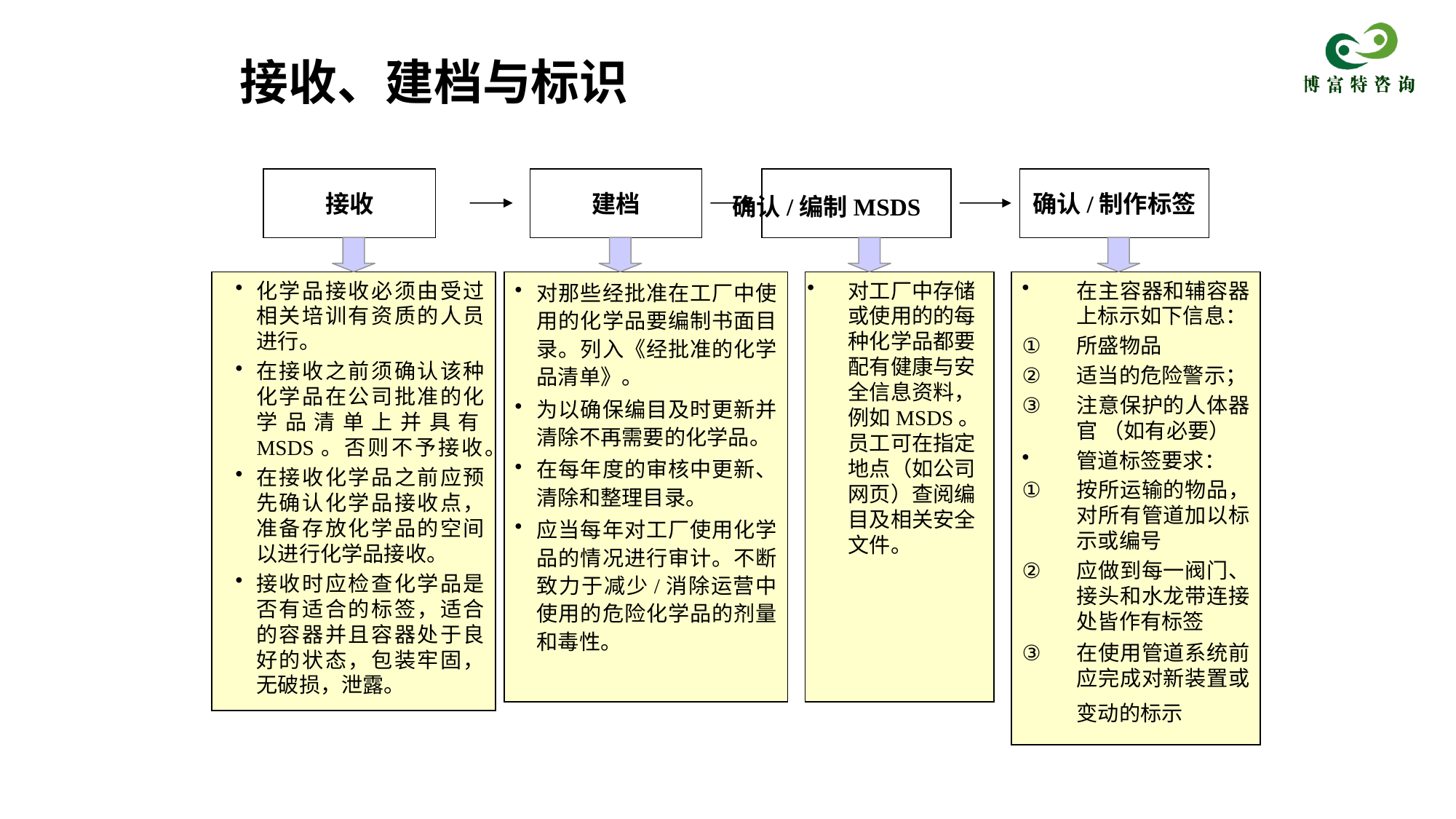

接收、建档与标识
接收
建档

确认/制作标签
确认/编制MSDS

化学品接收必须由受过相关培训有资质的人员进行。
在接收之前须确认该种化学品在公司批准的化学品清单上并具有MSDS。否则不予接收。
在接收化学品之前应预先确认化学品接收点，准备存放化学品的空间以进行化学品接收。
接收时应检查化学品是否有适合的标签，适合的容器并且容器处于良好的状态，包装牢固，无破损，泄露。

对那些经批准在工厂中使用的化学品要编制书面目录。列入《经批准的化学品清单》。
为以确保编目及时更新并清除不再需要的化学品。
在每年度的审核中更新、清除和整理目录。
应当每年对工厂使用化学品的情况进行审计。不断致力于减少/消除运营中使用的危险化学品的剂量和毒性。
对工厂中存储或使用的的每种化学品都要配有健康与安全信息资料，例如MSDS。员工可在指定地点（如公司网页）查阅编目及相关安全文件。

在主容器和辅容器上标示如下信息：
所盛物品
适当的危险警示；
注意保护的人体器官 （如有必要）
管道标签要求：
按所运输的物品，对所有管道加以标示或编号
应做到每一阀门、接头和水龙带连接处皆作有标签
在使用管道系统前应完成对新装置或变动的标示